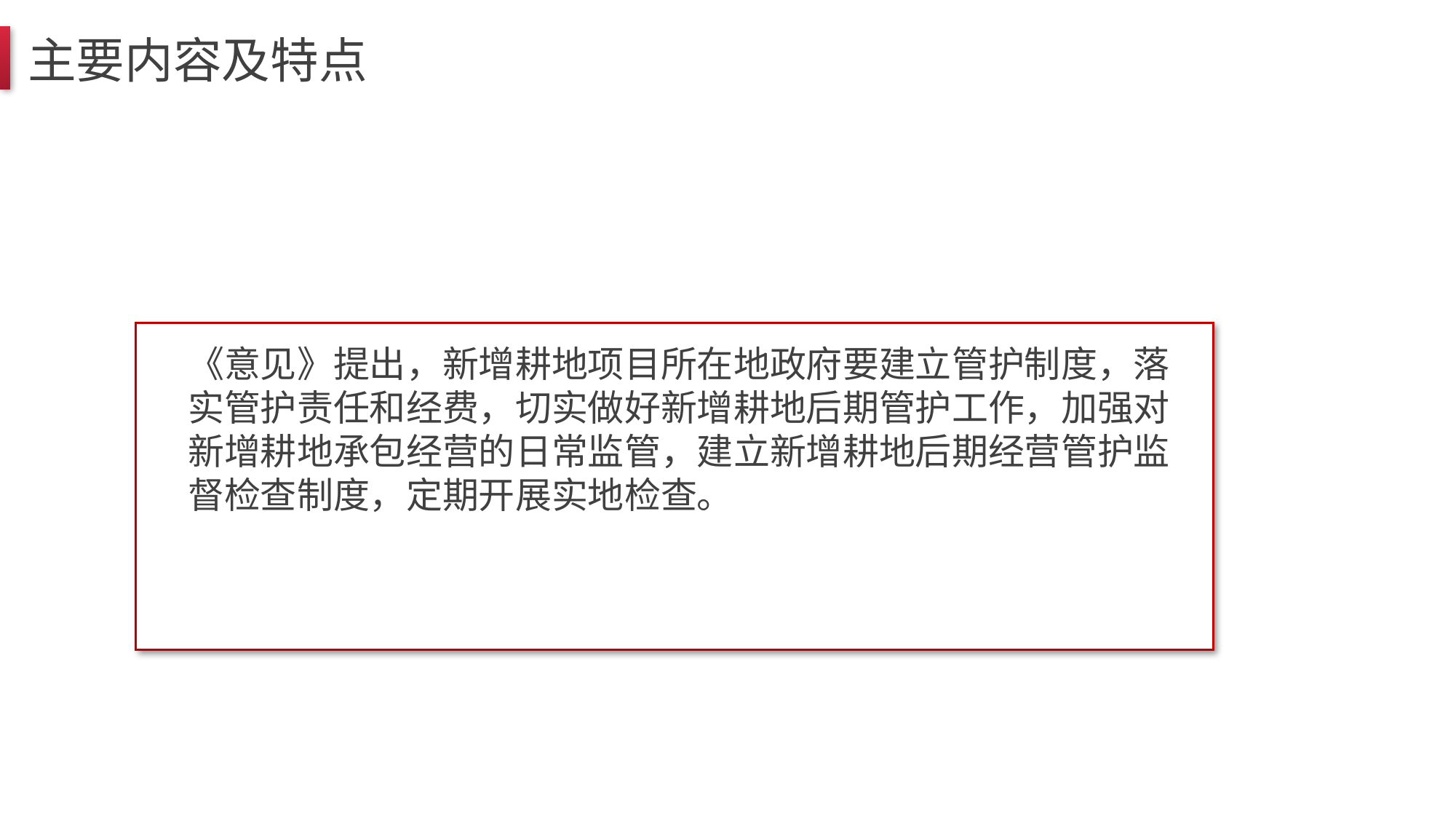

主要内容及特点

《意见》提出，新增耕地项目所在地政府要建立管护制度，落实管护责任和经费，切实做好新增耕地后期管护工作，加强对新增耕地承包经营的日常监管，建立新增耕地后期经营管护监督检查制度，定期开展实地检查。